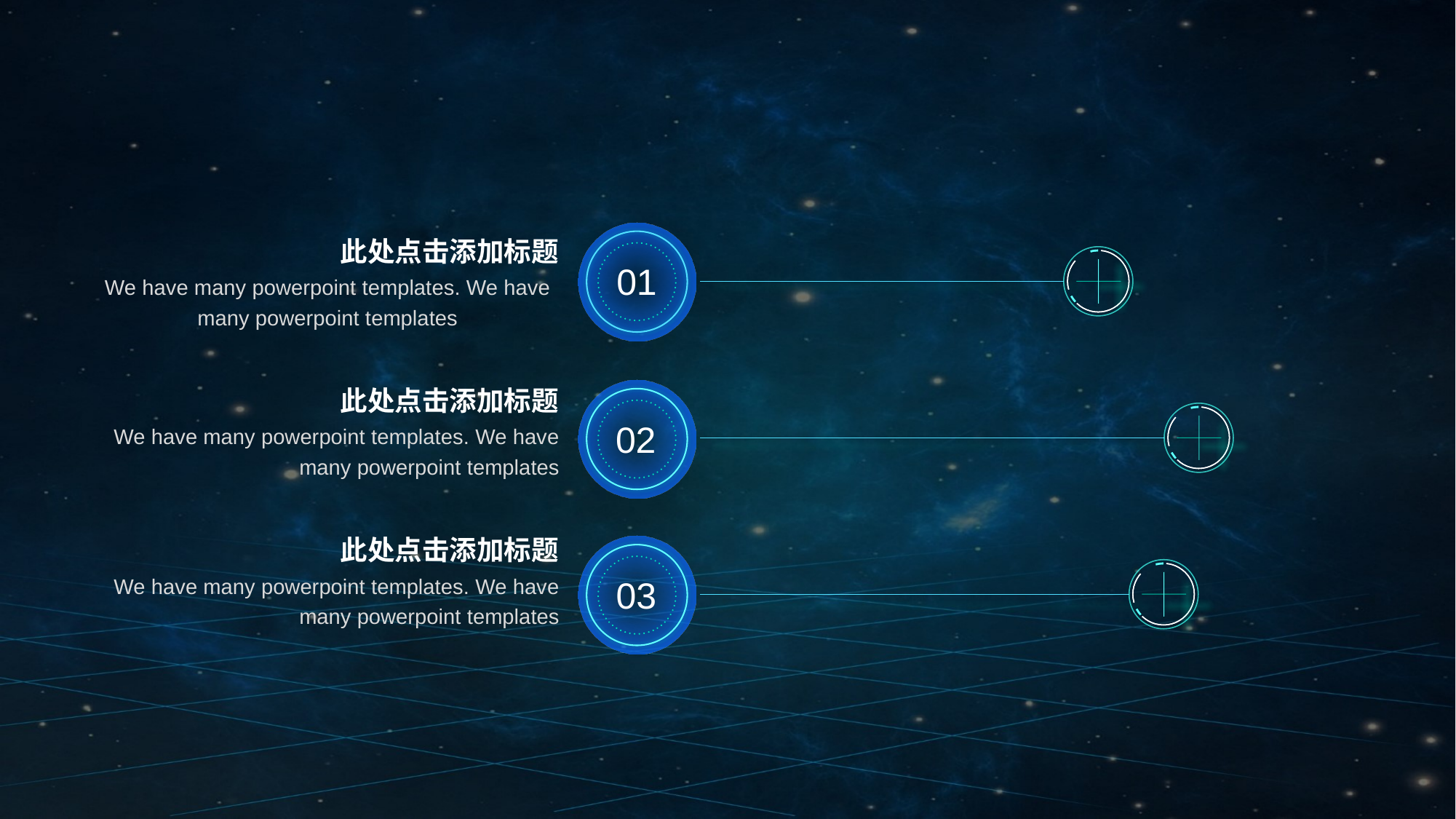

此处点击添加标题

01
We have many powerpoint templates. We have many powerpoint templates
此处点击添加标题

02
We have many powerpoint templates. We have many powerpoint templates
此处点击添加标题

We have many powerpoint templates. We have many powerpoint templates
03